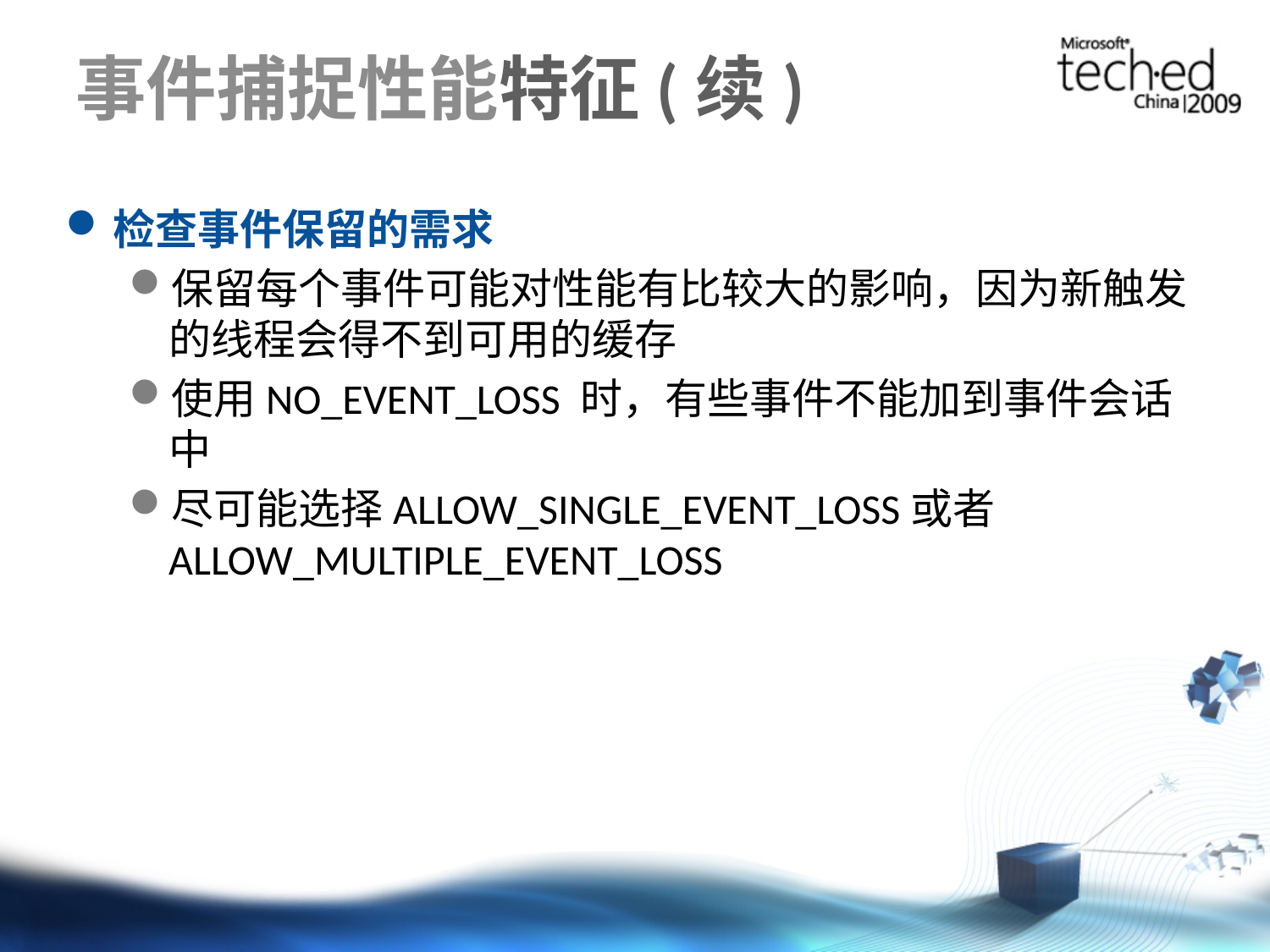

# 事件捕捉性能特征(续)
检查事件保留的需求
保留每个事件可能对性能有比较大的影响，因为新触发的线程会得不到可用的缓存
使用NO_EVENT_LOSS 时，有些事件不能加到事件会话中
尽可能选择ALLOW_SINGLE_EVENT_LOSS或者ALLOW_MULTIPLE_EVENT_LOSS